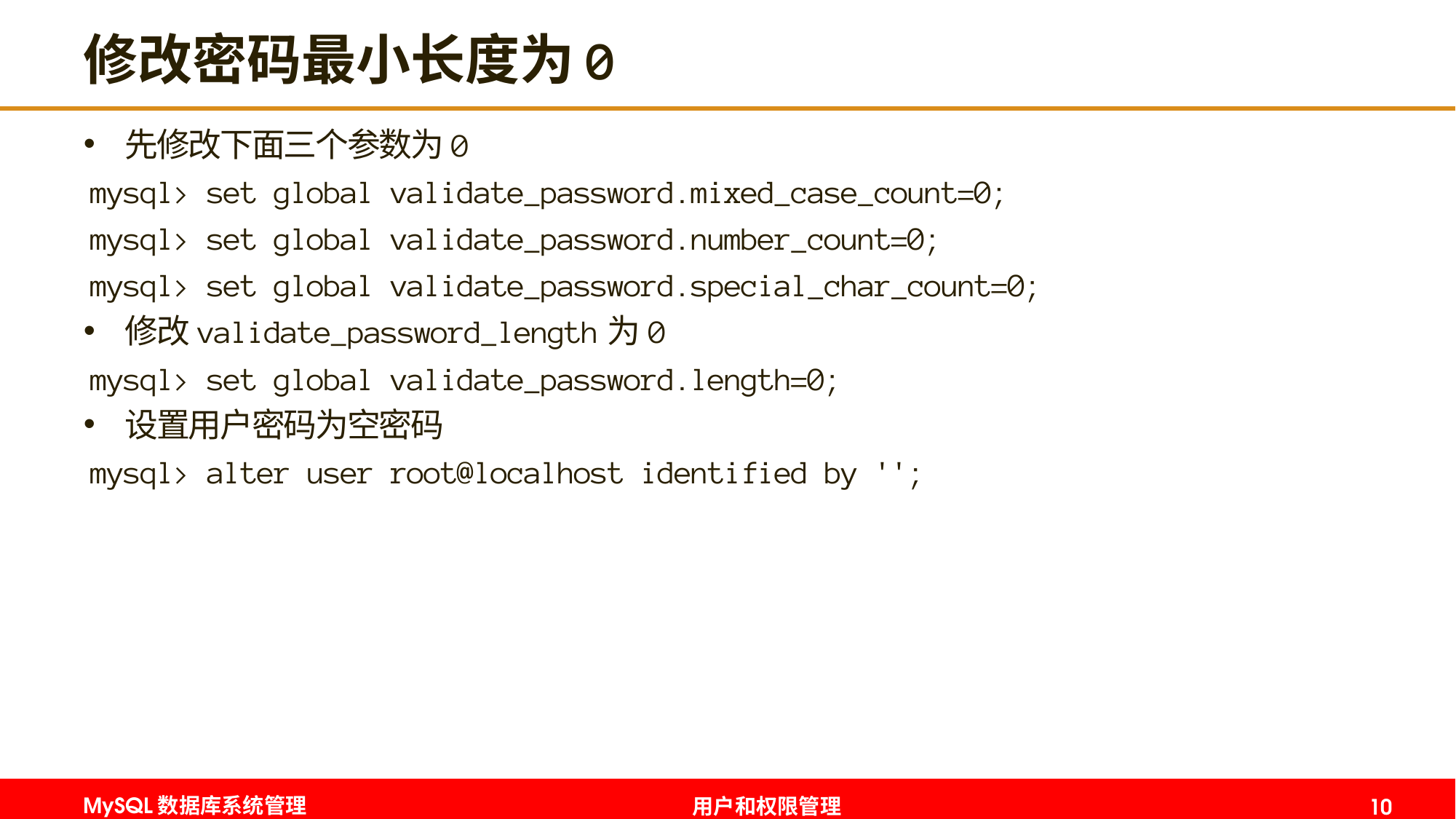

# 修改密码最小长度为0
先修改下面三个参数为0
mysql> set global validate_password.mixed_case_count=0;
mysql> set global validate_password.number_count=0;
mysql> set global validate_password.special_char_count=0;
修改validate_password_length为0
mysql> set global validate_password.length=0;
设置用户密码为空密码
mysql> alter user root@localhost identified by '';